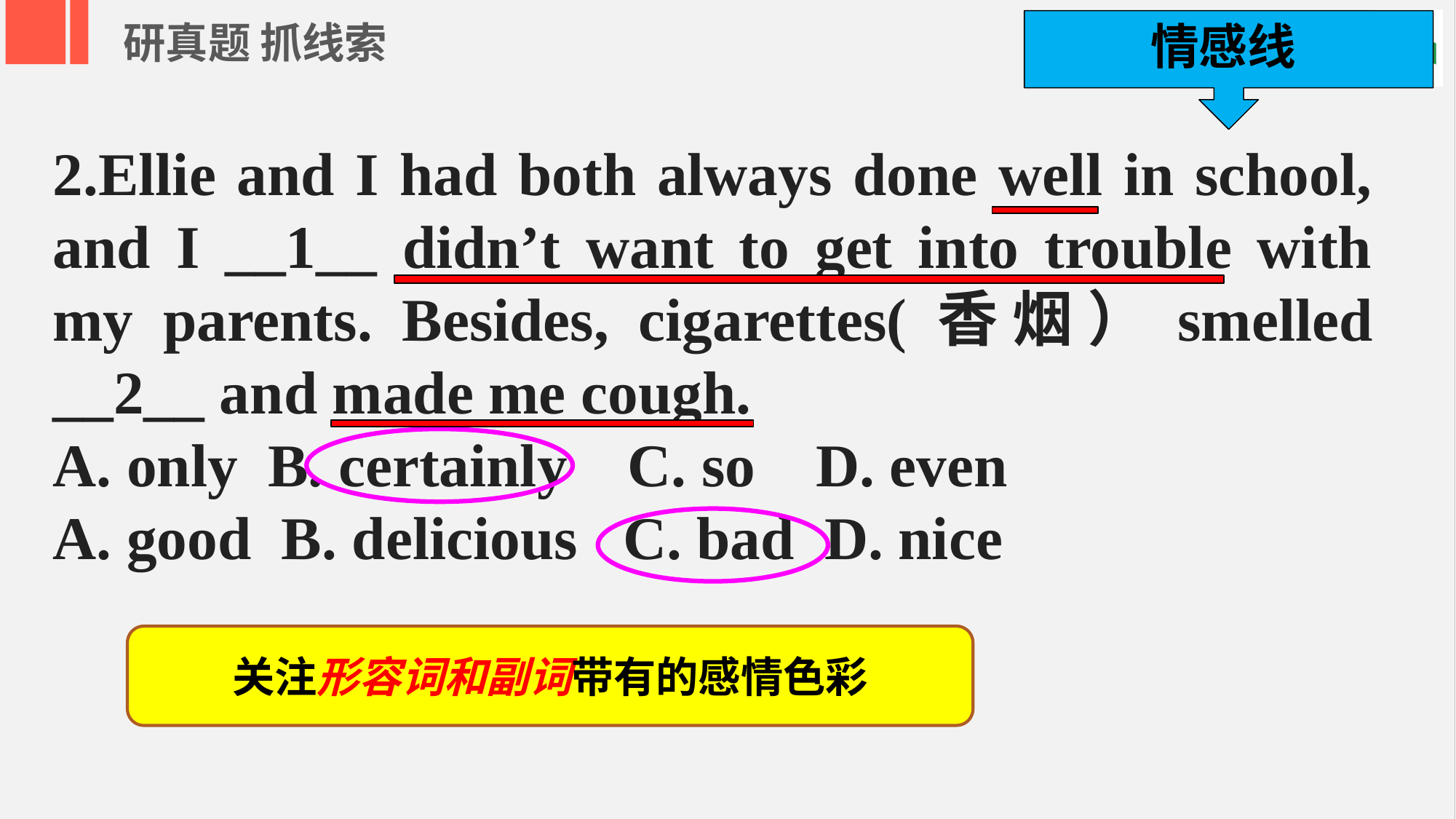

研真题 抓线索
情感线

2.Ellie and I had both always done well in school, and I __1__ didn’t want to get into trouble with my parents. Besides, cigarettes(香烟）smelled __2__ and made me cough.
A. only  B. certainly    C. so    D. even
A. good  B. delicious   C. bad  D. nice

关注形容词和副词带有的感情色彩